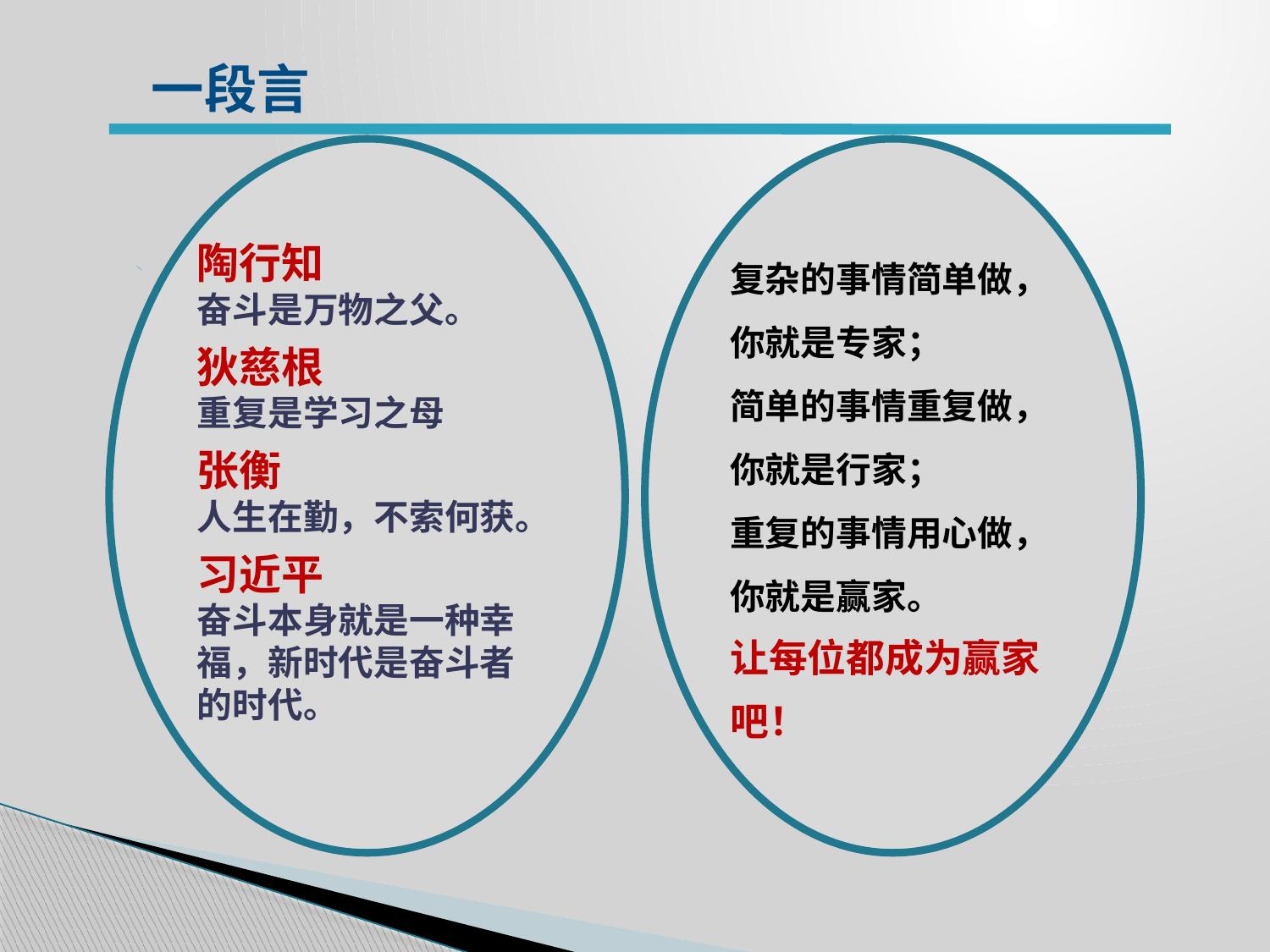

一段言

陶行知
奋斗是万物之父。
狄慈根
重复是学习之母
张衡
人生在勤，不索何获。
习近平
奋斗本身就是一种幸福，新时代是奋斗者的时代。

复杂的事情简单做，你就是专家；
简单的事情重复做，你就是行家；
重复的事情用心做，你就是赢家。
让每位都成为赢家吧！